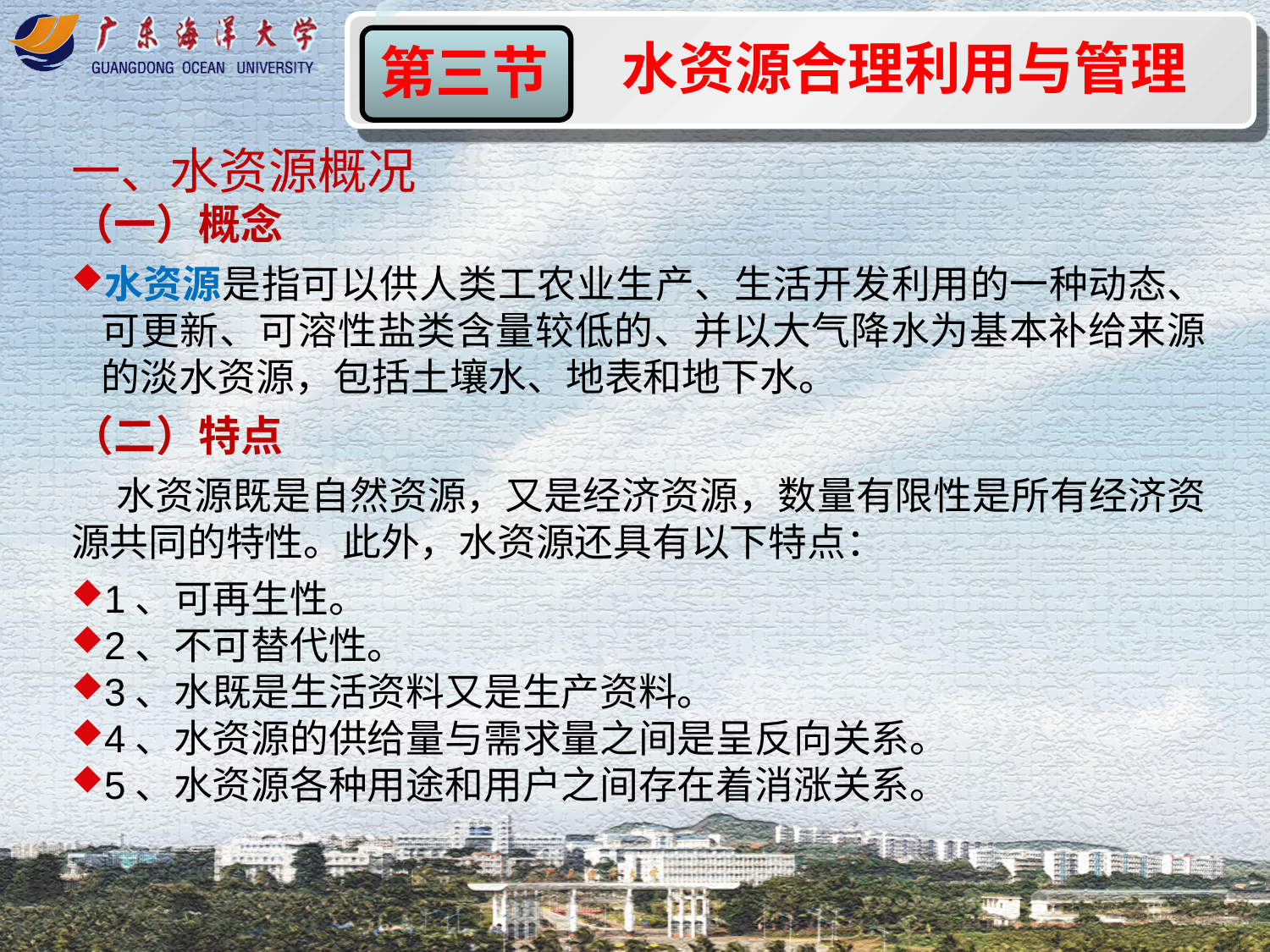

水资源合理利用与管理

第三节
一、水资源概况
（一）概念
水资源是指可以供人类工农业生产、生活开发利用的一种动态、可更新、可溶性盐类含量较低的、并以大气降水为基本补给来源的淡水资源，包括土壤水、地表和地下水。
（二）特点
    水资源既是自然资源，又是经济资源，数量有限性是所有经济资源共同的特性。此外，水资源还具有以下特点：
1、可再生性。
2、不可替代性。
3、水既是生活资料又是生产资料。
4、水资源的供给量与需求量之间是呈反向关系。
5、水资源各种用途和用户之间存在着消涨关系。